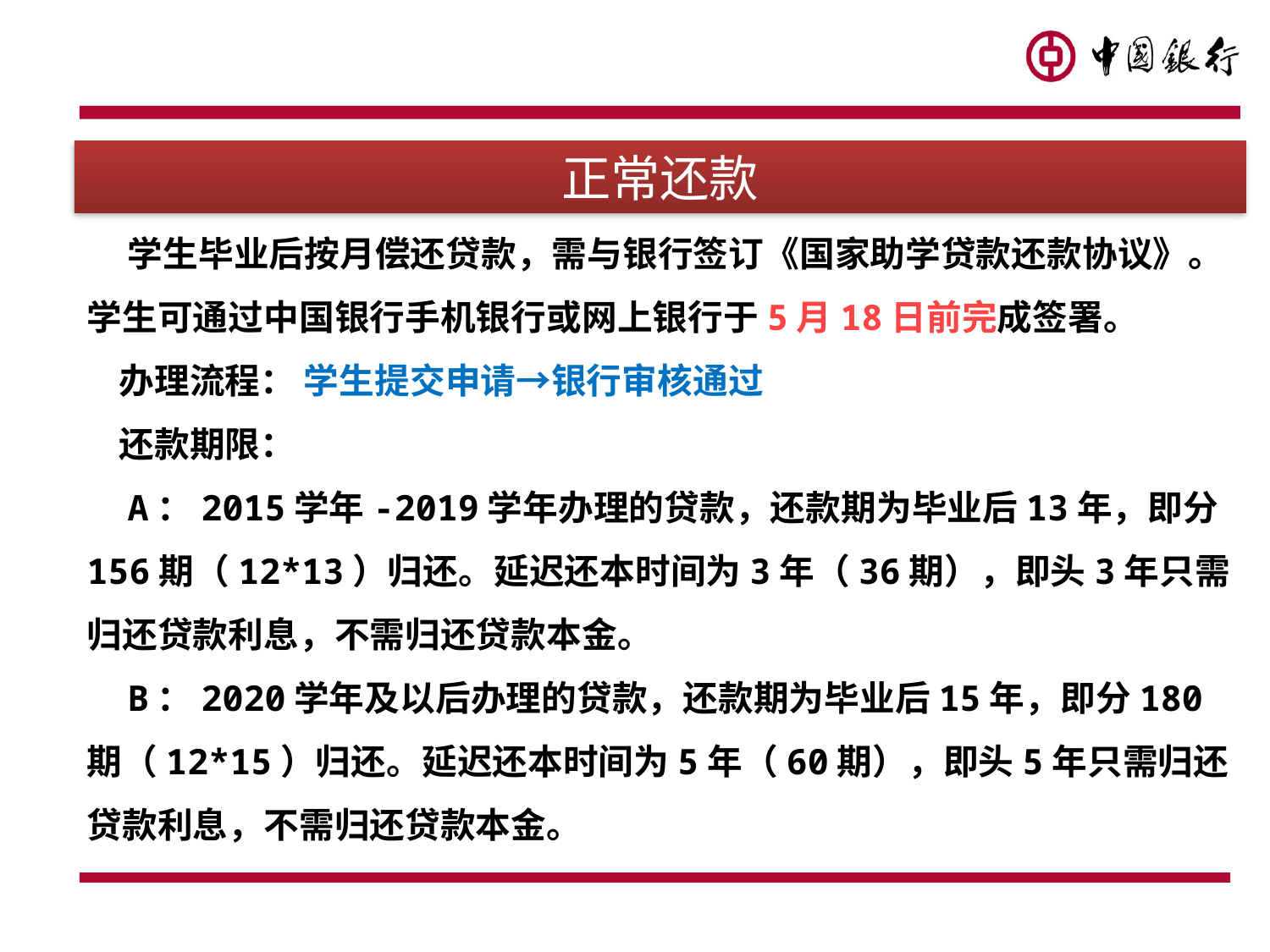

正常还款
# 学生毕业后按月偿还贷款，需与银行签订《国家助学贷款还款协议》。学生可通过中国银行手机银行或网上银行于5月18日前完成签署。 办理流程： 学生提交申请→银行审核通过 还款期限： A：2015学年-2019学年办理的贷款，还款期为毕业后13年，即分156期（12*13）归还。延迟还本时间为3年（36期），即头3年只需归还贷款利息，不需归还贷款本金。 B：2020学年及以后办理的贷款，还款期为毕业后15年，即分180期（12*15）归还。延迟还本时间为5年（60期），即头5年只需归还贷款利息，不需归还贷款本金。